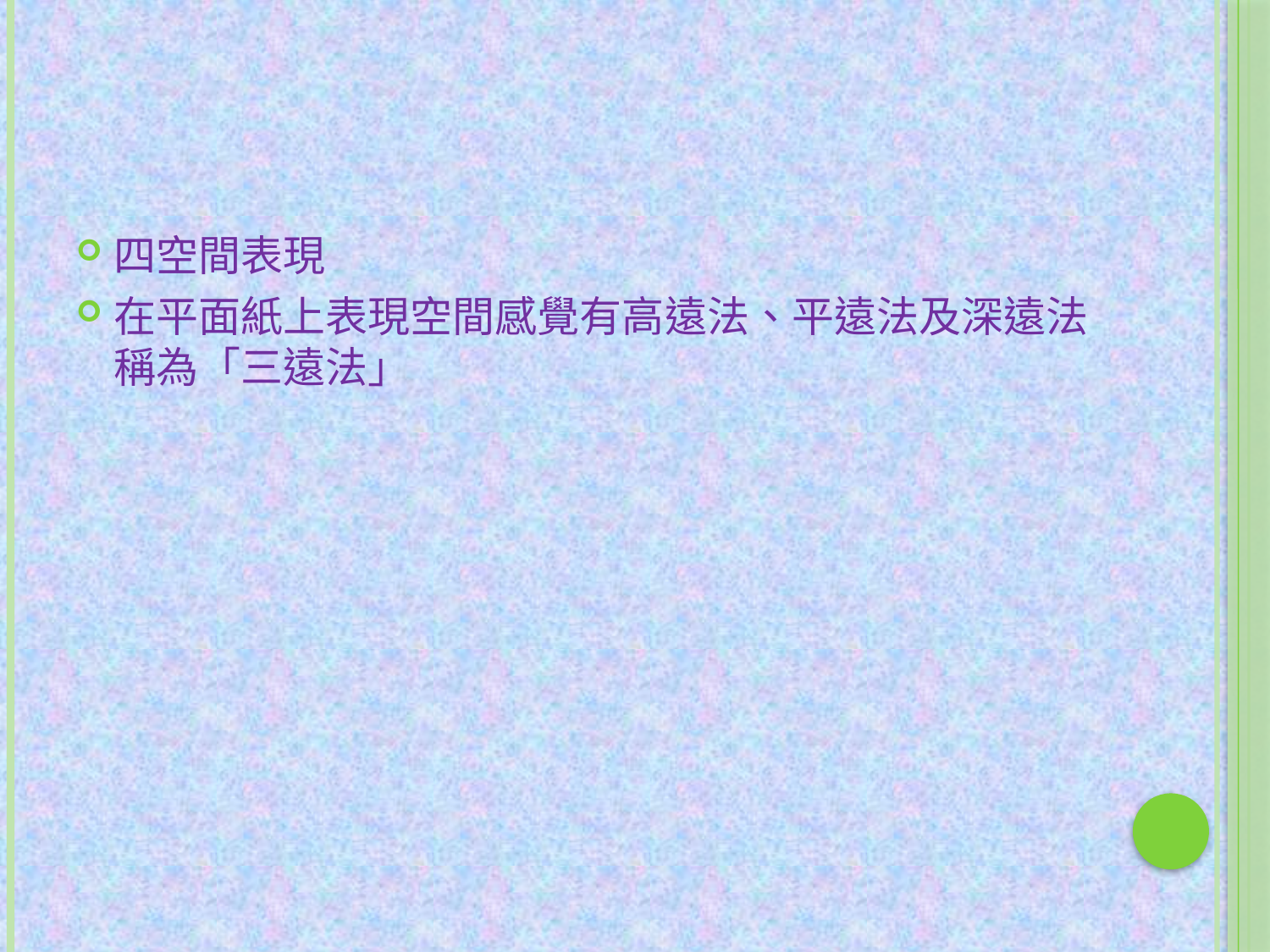

#
四空間表現
在平面紙上表現空間感覺有高遠法、平遠法及深遠法稱為「三遠法」